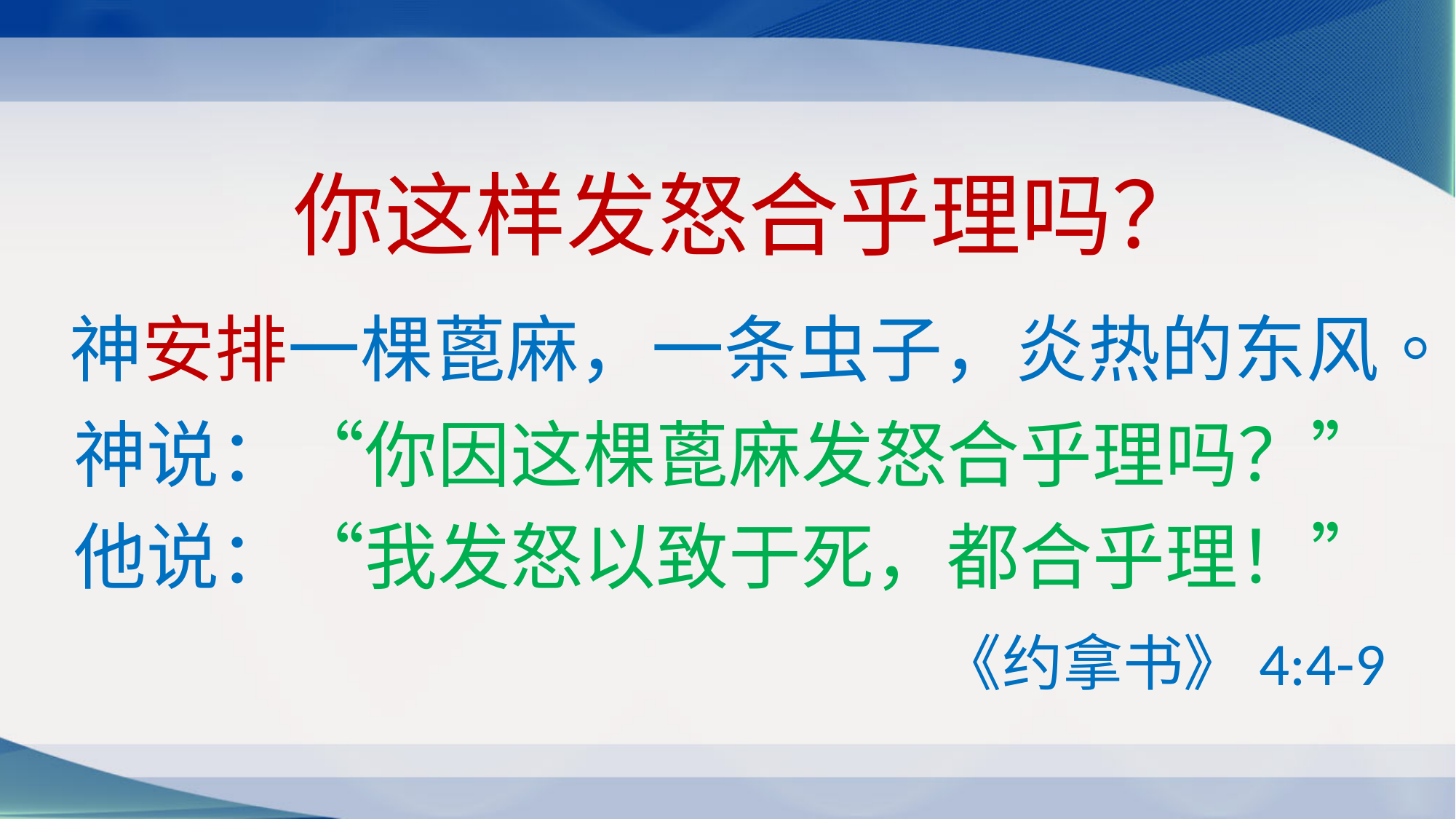

你这样发怒合乎理吗？
  神安排一棵蓖麻，一条虫子，炎热的东风。
   神说：“你因这棵蓖麻发怒合乎理吗？”
   他说：“我发怒以致于死，都合乎理！”
                                                        《约拿书》4:4-9